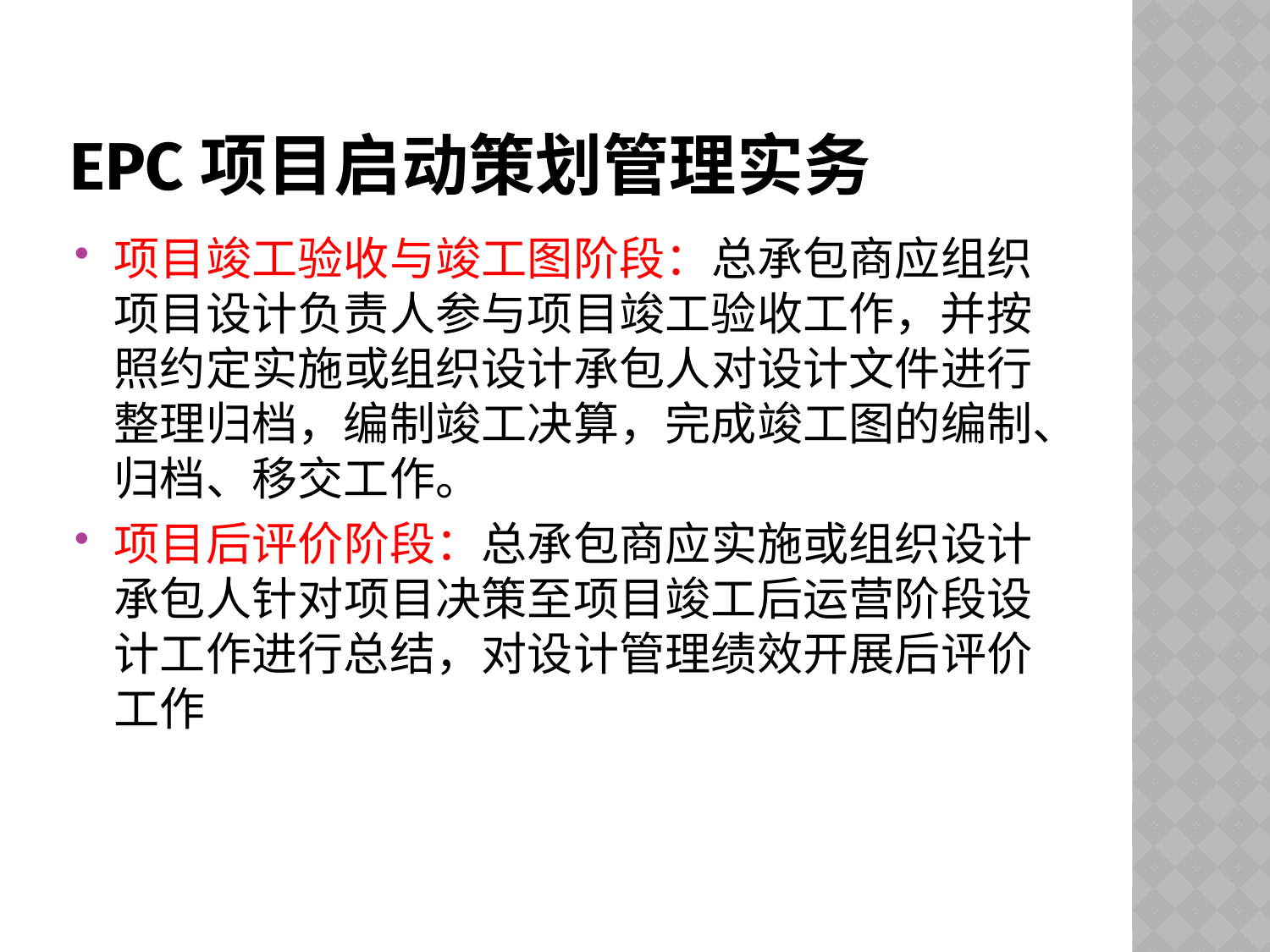

# EPC项目启动策划管理实务
项目竣工验收与竣工图阶段：总承包商应组织项目设计负责人参与项目竣工验收工作，并按照约定实施或组织设计承包人对设计文件进行整理归档，编制竣工决算，完成竣工图的编制、归档、移交工作。
项目后评价阶段：总承包商应实施或组织设计承包人针对项目决策至项目竣工后运营阶段设计工作进行总结，对设计管理绩效开展后评价工作